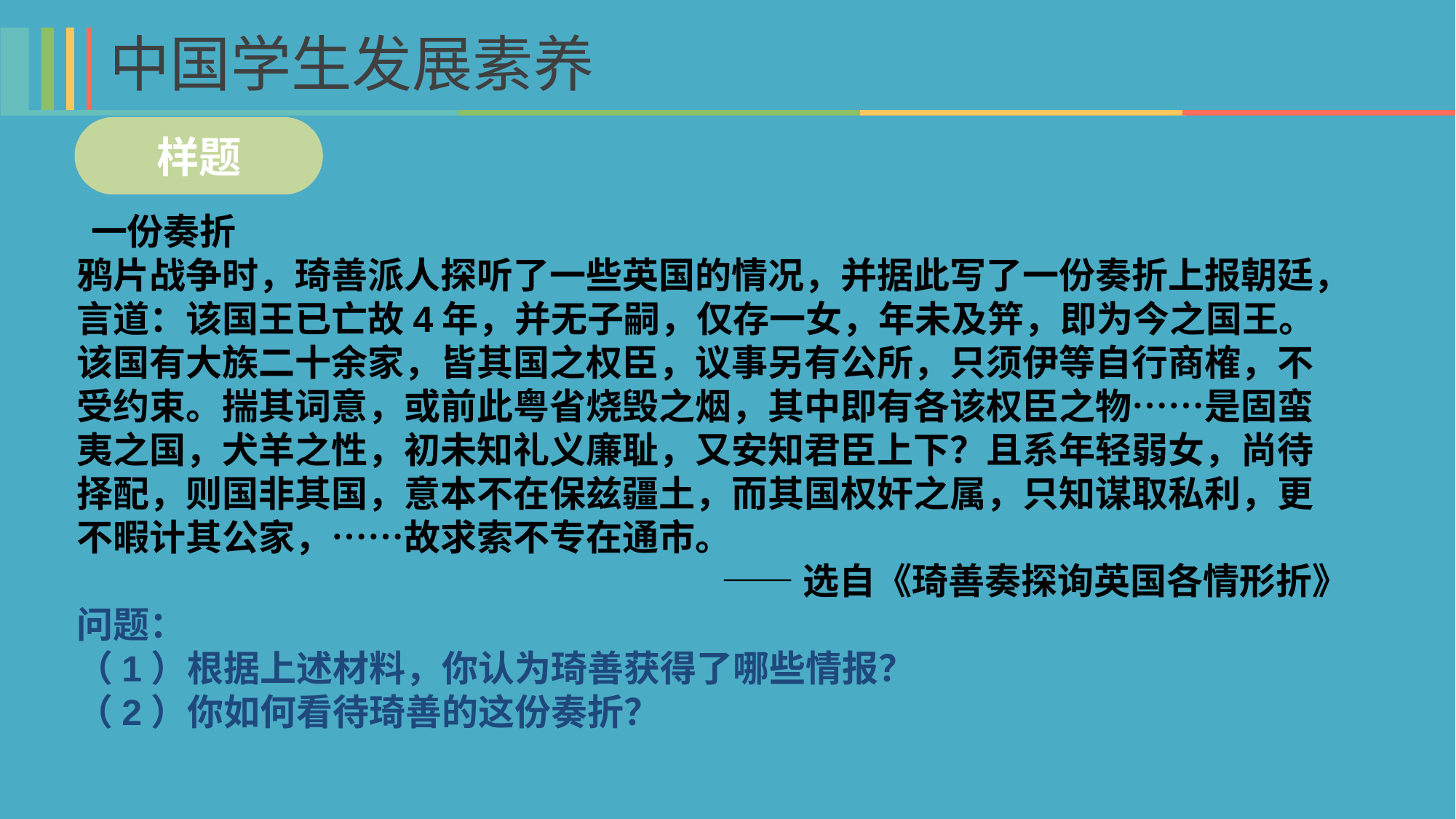

中国学生发展素养

样题
 一份奏折
鸦片战争时，琦善派人探听了一些英国的情况，并据此写了一份奏折上报朝廷，言道：该国王已亡故4年，并无子嗣，仅存一女，年未及笄，即为今之国王。该国有大族二十余家，皆其国之权臣，议事另有公所，只须伊等自行商榷，不受约束。揣其词意，或前此粤省烧毁之烟，其中即有各该权臣之物……是固蛮夷之国，犬羊之性，初未知礼义廉耻，又安知君臣上下？且系年轻弱女，尚待择配，则国非其国，意本不在保兹疆土，而其国权奸之属，只知谋取私利，更不暇计其公家，……故求索不专在通市。
                            ——选自《琦善奏探询英国各情形折》
问题：
（1）根据上述材料，你认为琦善获得了哪些情报？
（2）你如何看待琦善的这份奏折？